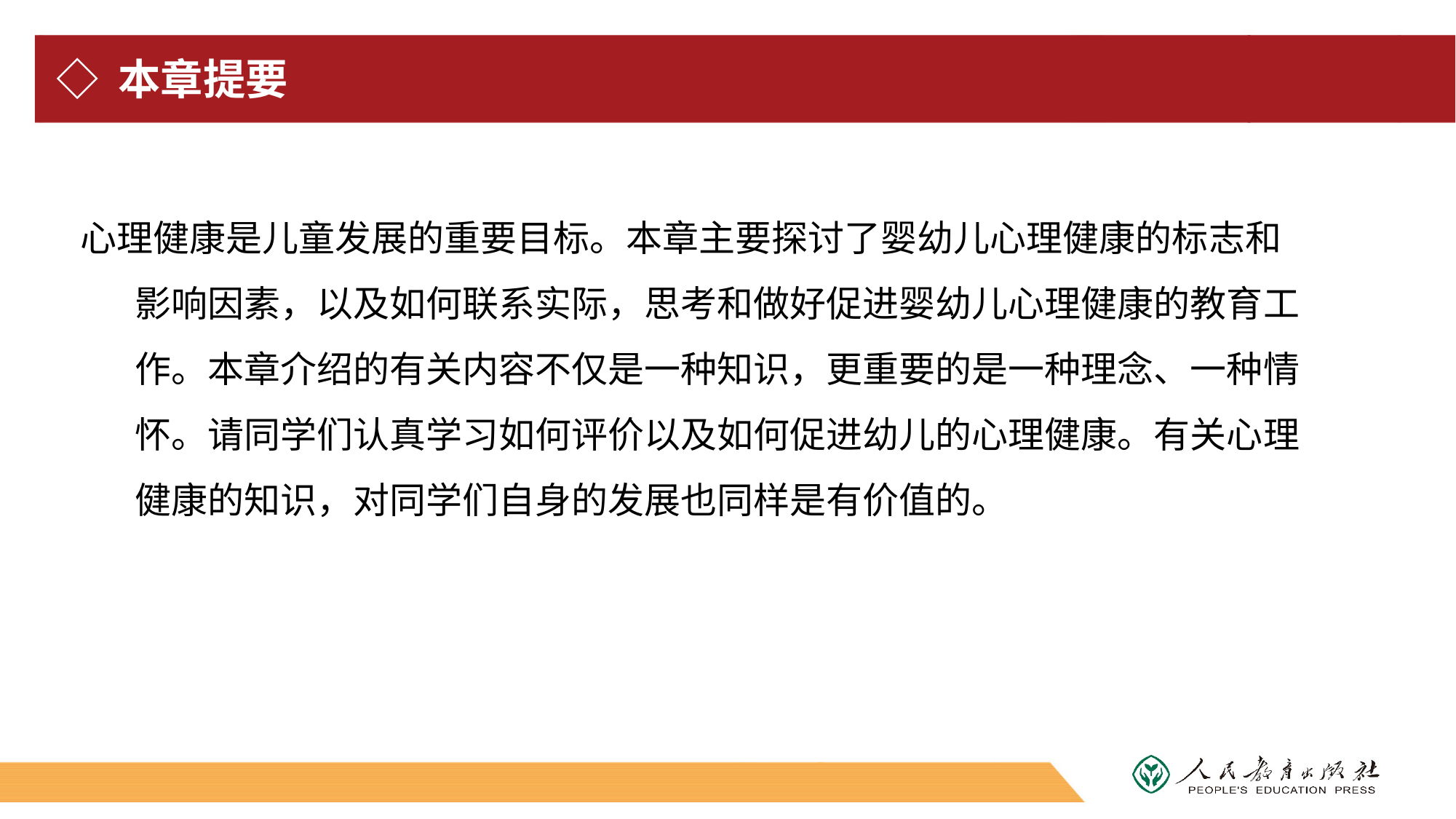

# ◇ 本章提要
心理健康是儿童发展的重要目标。本章主要探讨了婴幼儿心理健康的标志和影响因素，以及如何联系实际，思考和做好促进婴幼儿心理健康的教育工作。本章介绍的有关内容不仅是一种知识，更重要的是一种理念、一种情怀。请同学们认真学习如何评价以及如何促进幼儿的心理健康。有关心理健康的知识，对同学们自身的发展也同样是有价值的。